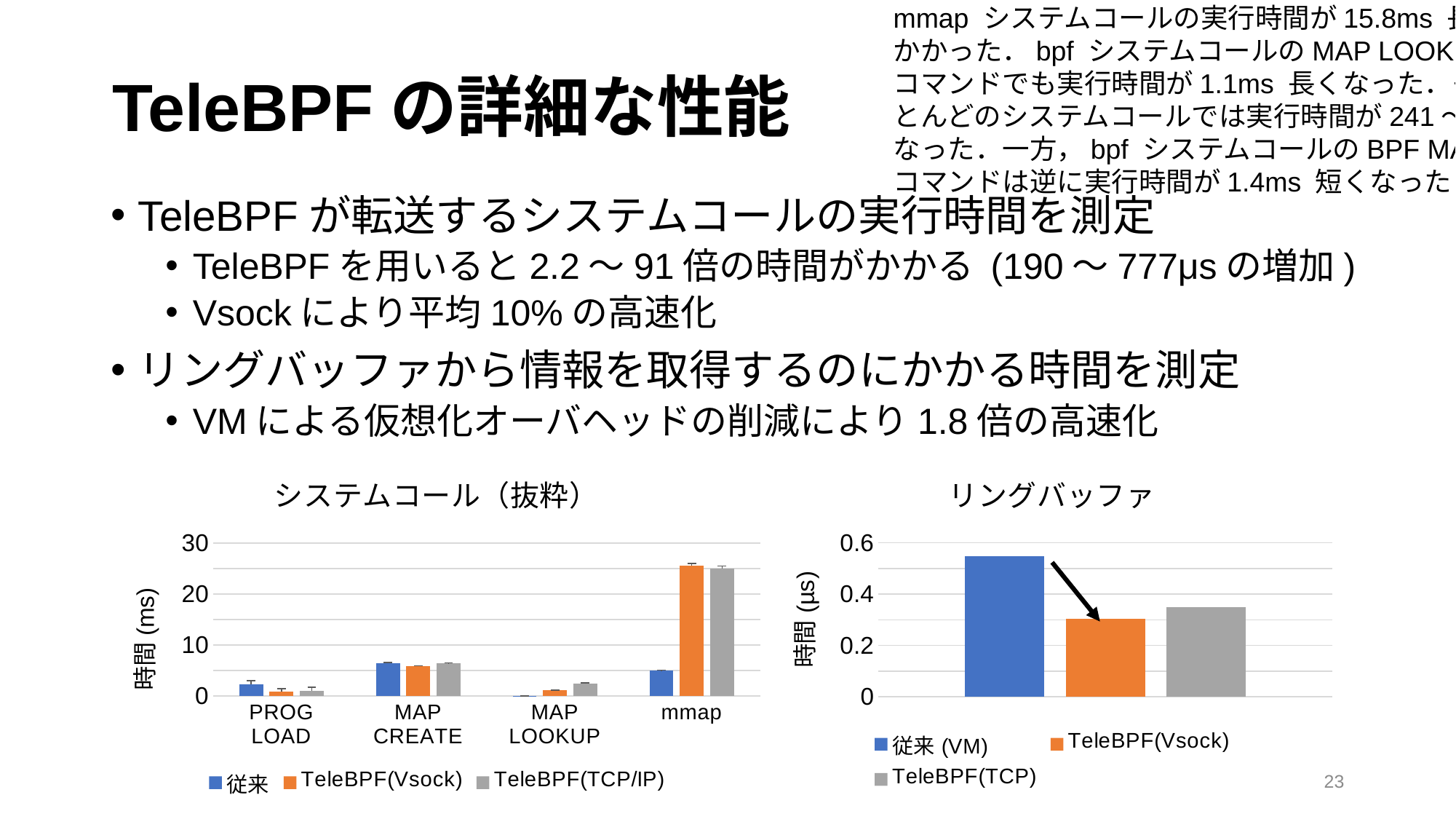

mmap システムコールの実行時間が15.8ms 長くなり，5.1 倍の時間が
かかった．bpf システムコールのMAP LOOKUP ELEM
コマンドでも実行時間が1.1ms 長くなった．それ以外のほ
とんどのシステムコールでは実行時間が241～353μs 長く
なった．一方，bpf システムコールのBPF MAP CREATE
コマンドは逆に実行時間が1.4ms 短くなった．
# TeleBPFの詳細な性能
TeleBPFが転送するシステムコールの実行時間を測定
TeleBPFを用いると2.2〜91倍の時間がかかる (190〜777μsの増加)
Vsockにより平均10%の高速化
リングバッファから情報を取得するのにかかる時間を測定
VMによる仮想化オーバヘッドの削減により1.8倍の高速化

### Chart: リングバッファ

| Category | 従来(VM) | TeleBPF(Vsock) | TeleBPF(TCP) |
|---|---|---|---|
| リングバッファ | 0.5483 | 0.3038 | 0.3491 |

### Chart: システムコール（抜粋）

| Category | 従来 | TeleBPF(Vsock) | TeleBPF(TCP/IP) |
|---|---|---|---|
| PROG
LOAD | 2.2631584395604394 | 0.8561077529411765 | 1.024104069767442 |
| MAP
CREATE | 6.382686930107527 | 5.895373111702127 | 6.433492411764705 |
| MAP
LOOKUP | 0.00928352631578947 | 1.07201576470588 | 2.3921088947368396 |
| mmap | 4.963823875 | 25.5242565 | 25.038142399999998 |
23